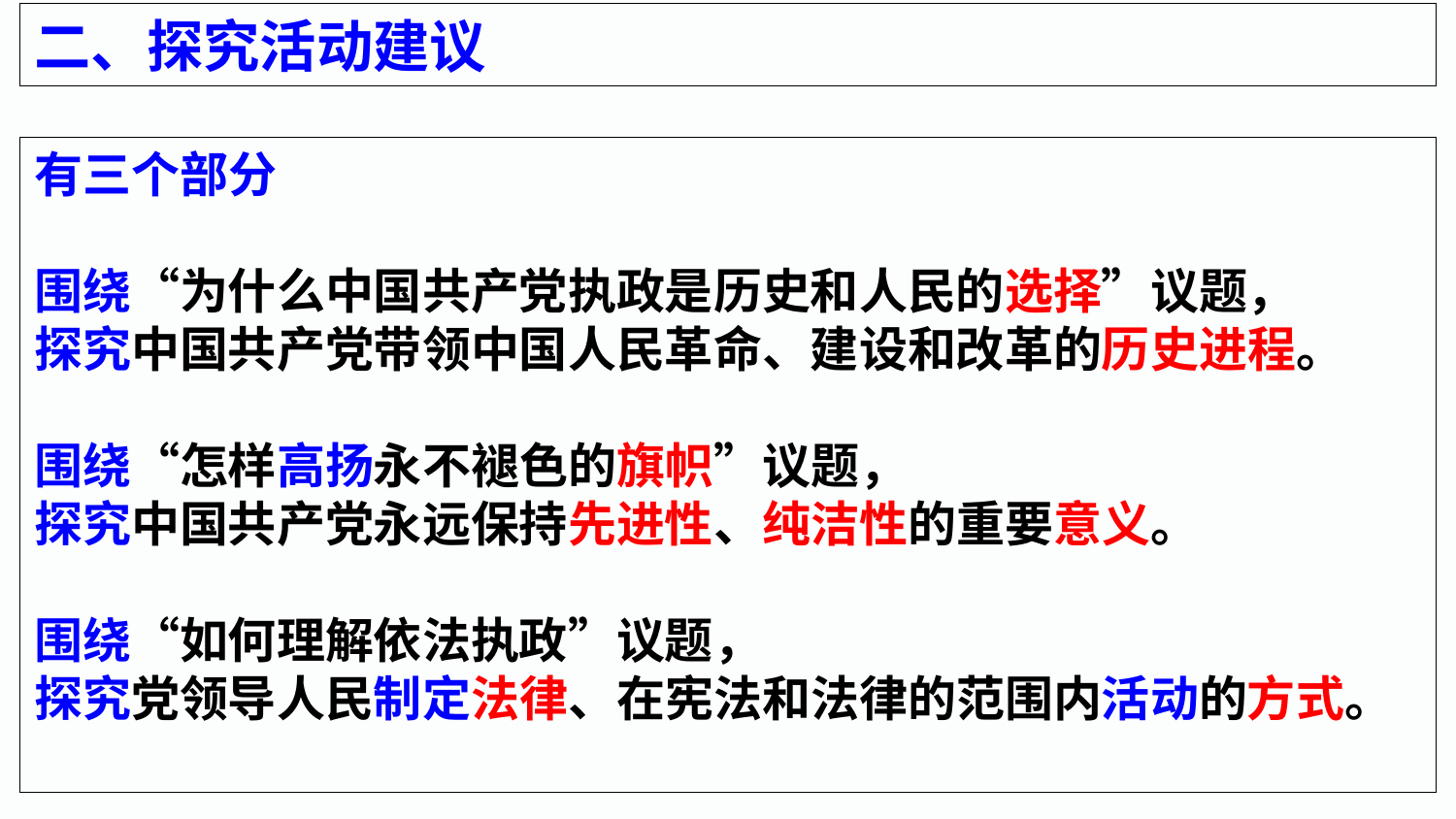

二、探究活动建议
有三个部分

围绕“为什么中国共产党执政是历史和人民的选择”议题，
探究中国共产党带领中国人民革命、建设和改革的历史进程。

围绕“怎样高扬永不褪色的旗帜”议题，
探究中国共产党永远保持先进性、纯洁性的重要意义。

围绕“如何理解依法执政”议题，
探究党领导人民制定法律、在宪法和法律的范围内活动的方式。